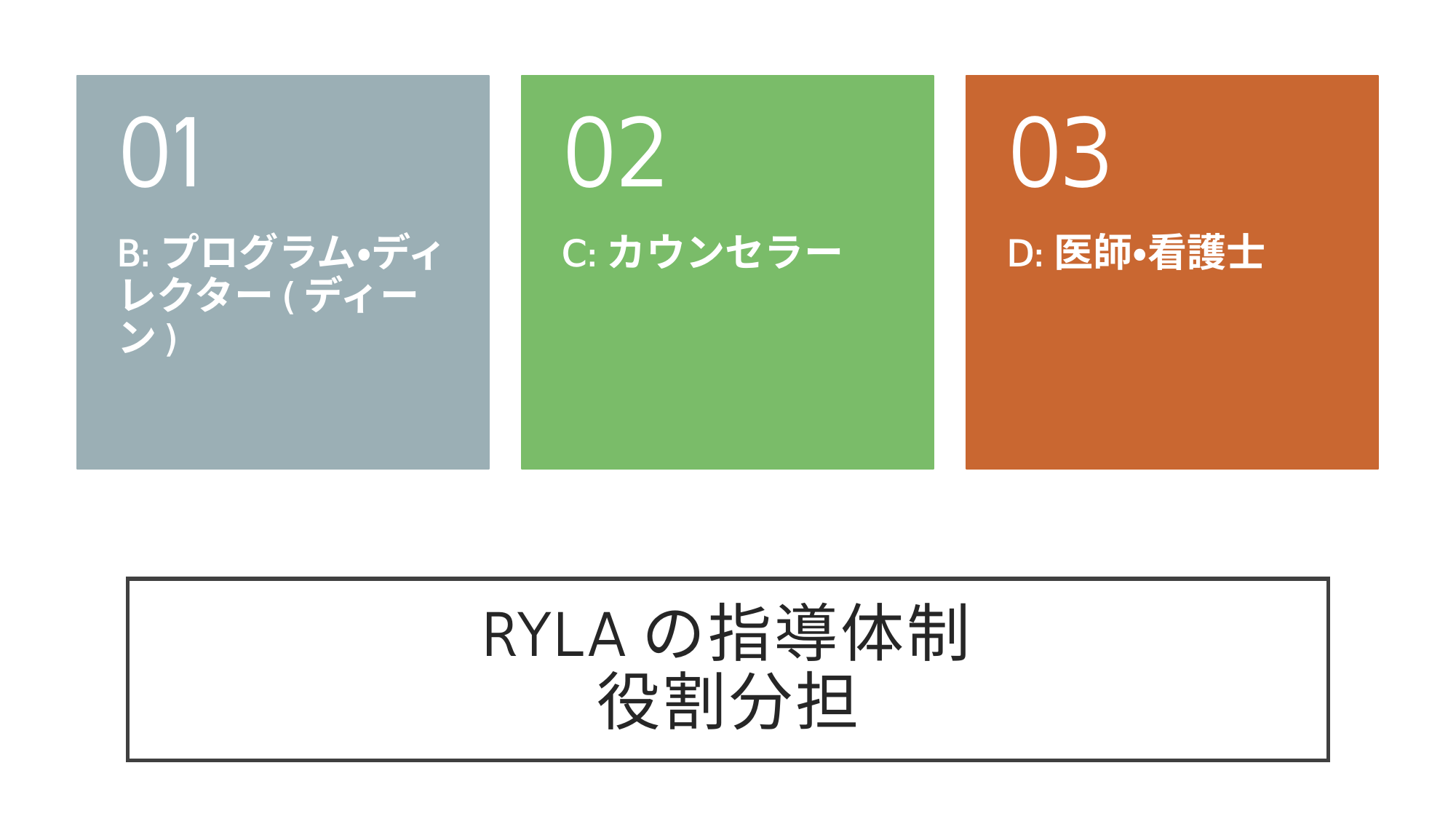

B:プログラム・ディレクター(ディーン)
01
C:カウンセラー
02
D:医師・看護士
03
# RYLAの指導体制 役割分担